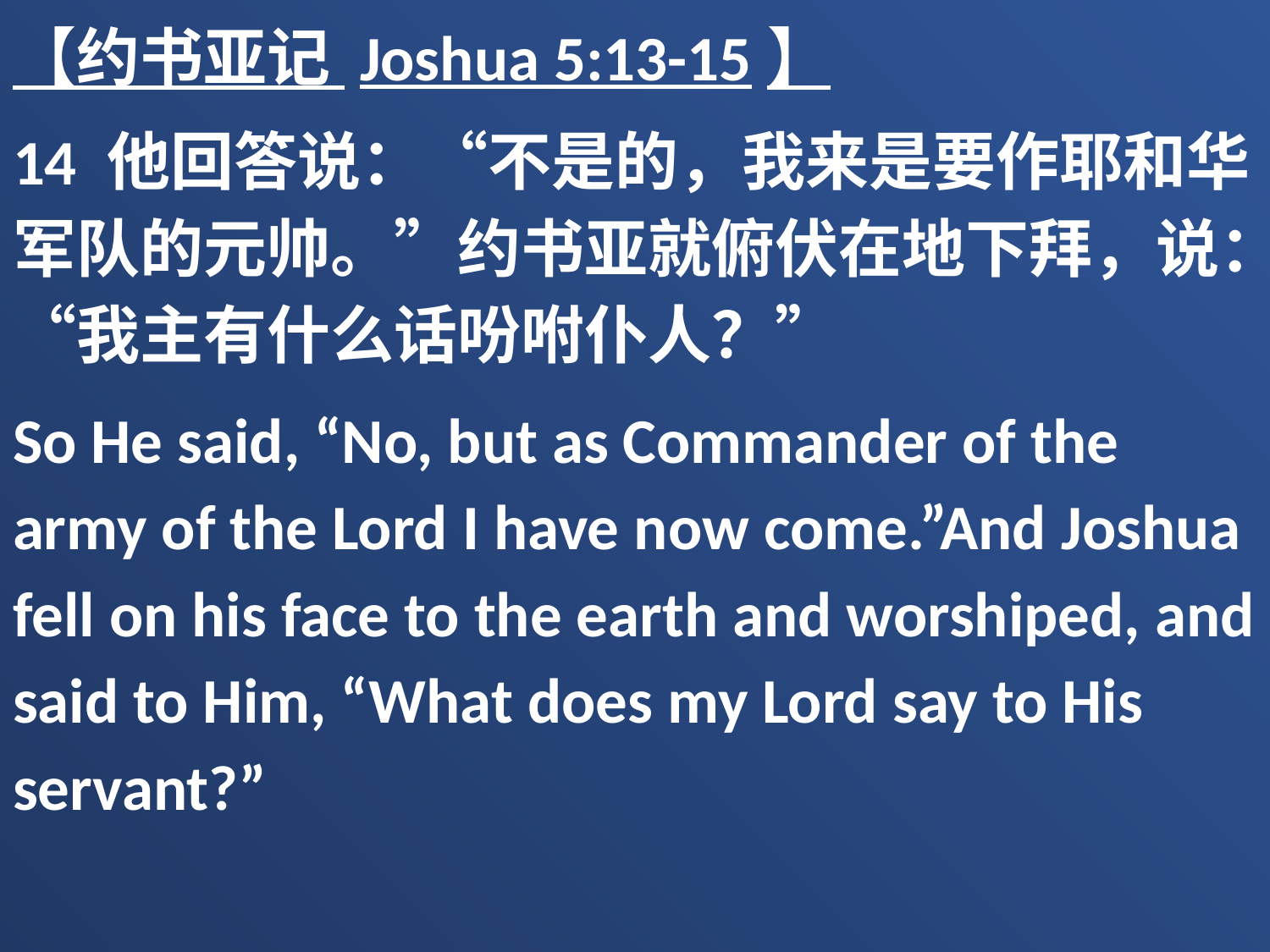

【约书亚记 Joshua 5:13-15】
14 他回答说：“不是的，我来是要作耶和华军队的元帅。”约书亚就俯伏在地下拜，说：“我主有什么话吩咐仆人？”
So He said, “No, but as Commander of the army of the Lord I have now come.”And Joshua fell on his face to the earth and worshiped, and said to Him, “What does my Lord say to His servant?”